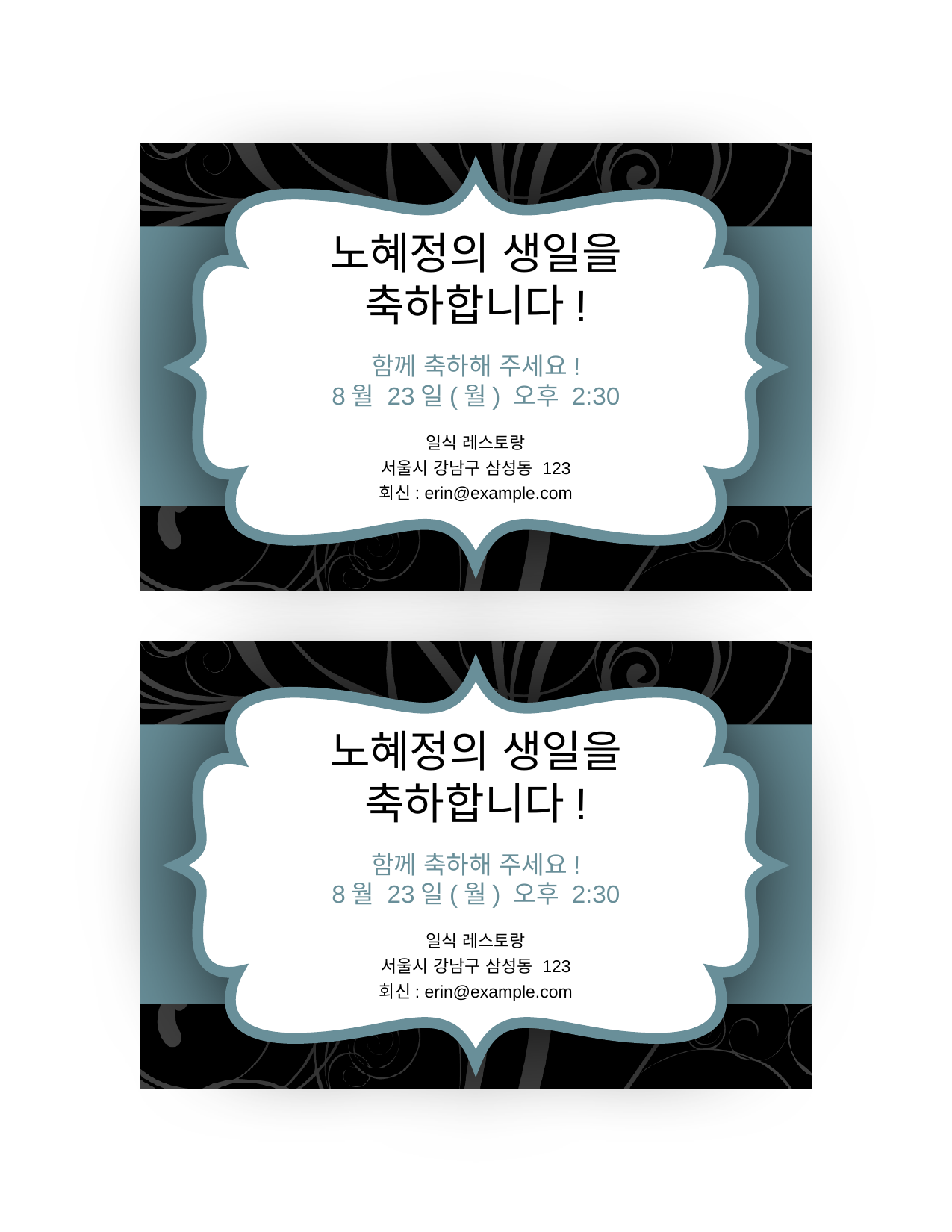

노혜정의 생일을 축하합니다!
함께 축하해 주세요!
8월 23일(월) 오후 2:30
일식 레스토랑
서울시 강남구 삼성동 123
회신: erin@example.com
노혜정의 생일을 축하합니다!
함께 축하해 주세요!
8월 23일(월) 오후 2:30
일식 레스토랑
서울시 강남구 삼성동 123
회신: erin@example.com